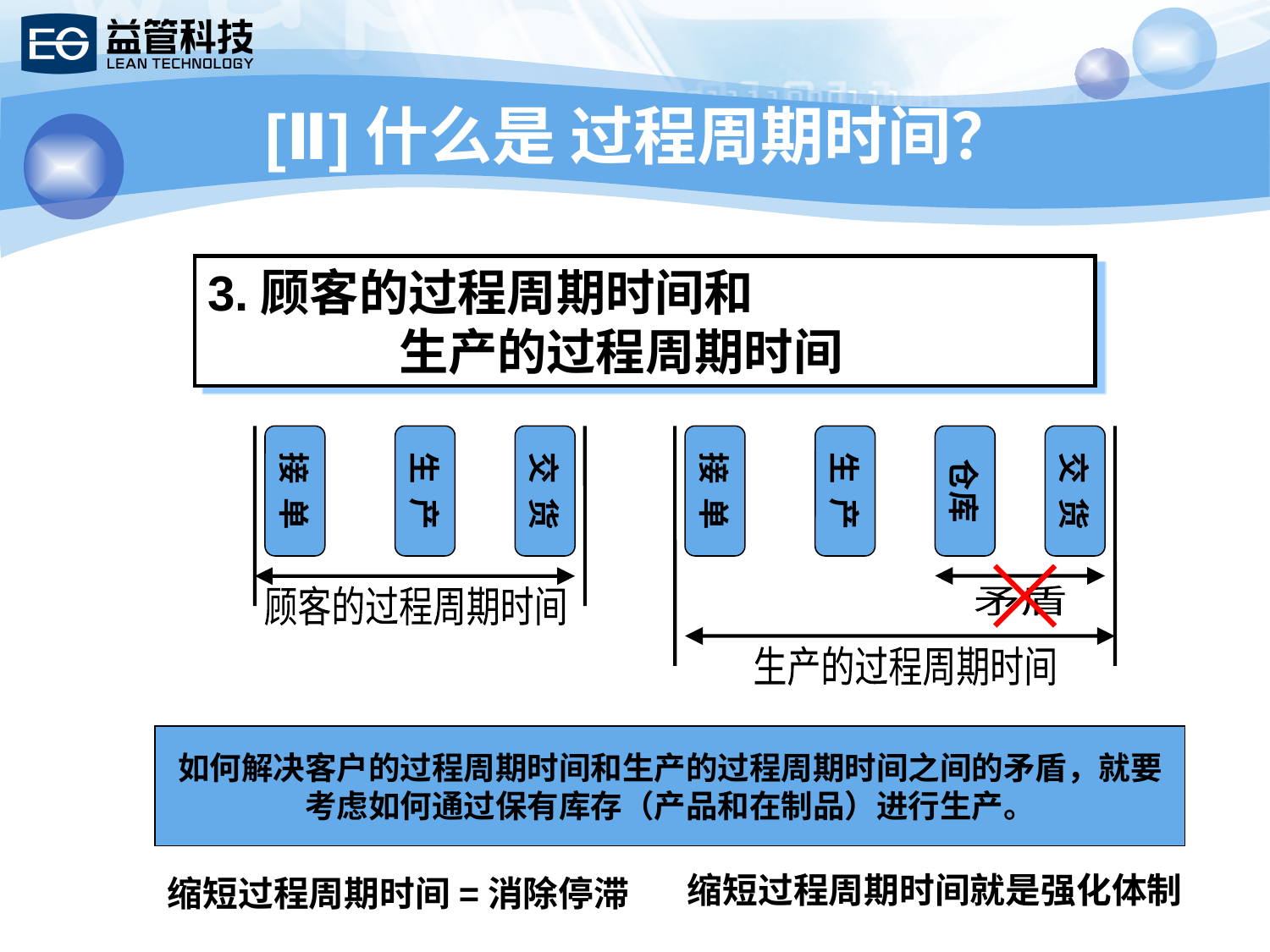

# [Ⅱ]什么是 过程周期时间？
3.顾客的过程周期时间和
                生产的过程周期时间

接  单
生  产
交  货

接  单
生  产
仓库
交  货

矛盾
顾客的过程周期时间

生产的过程周期时间
如何解决客户的过程周期时间和生产的过程周期时间之间的矛盾，就要考虑如何通过保有库存（产品和在制品）进行生产。
缩短过程周期时间就是强化体制
缩短过程周期时间=消除停滞